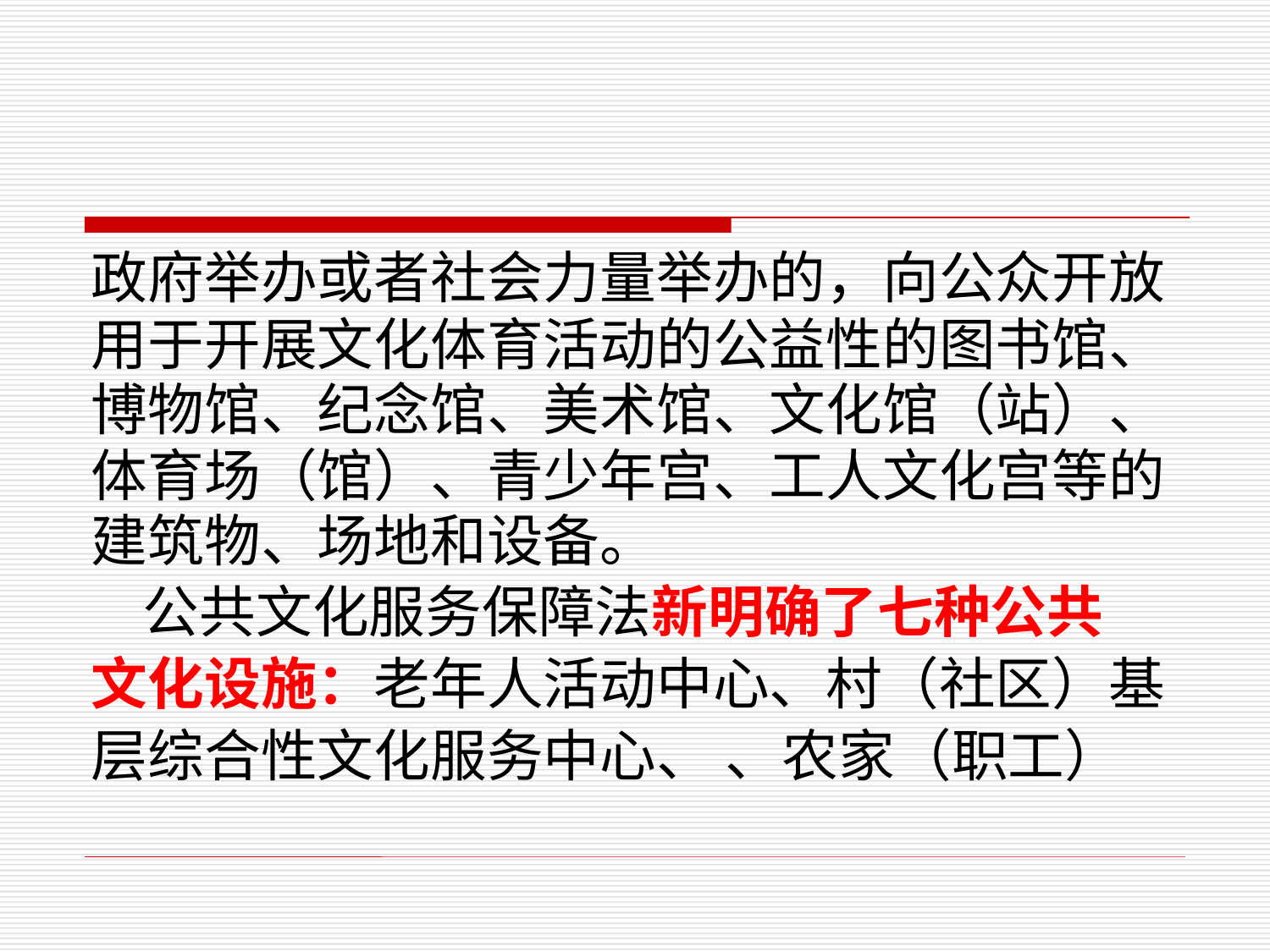

政府举办或者社会力量举办的，向公众开放
用于开展文化体育活动的公益性的图书馆、
博物馆、纪念馆、美术馆、文化馆（站）、
体育场（馆）、青少年宫、工人文化宫等的
建筑物、场地和设备。
   公共文化服务保障法新明确了七种公共
文化设施：老年人活动中心、村（社区）基
层综合性文化服务中心、 、农家（职工）